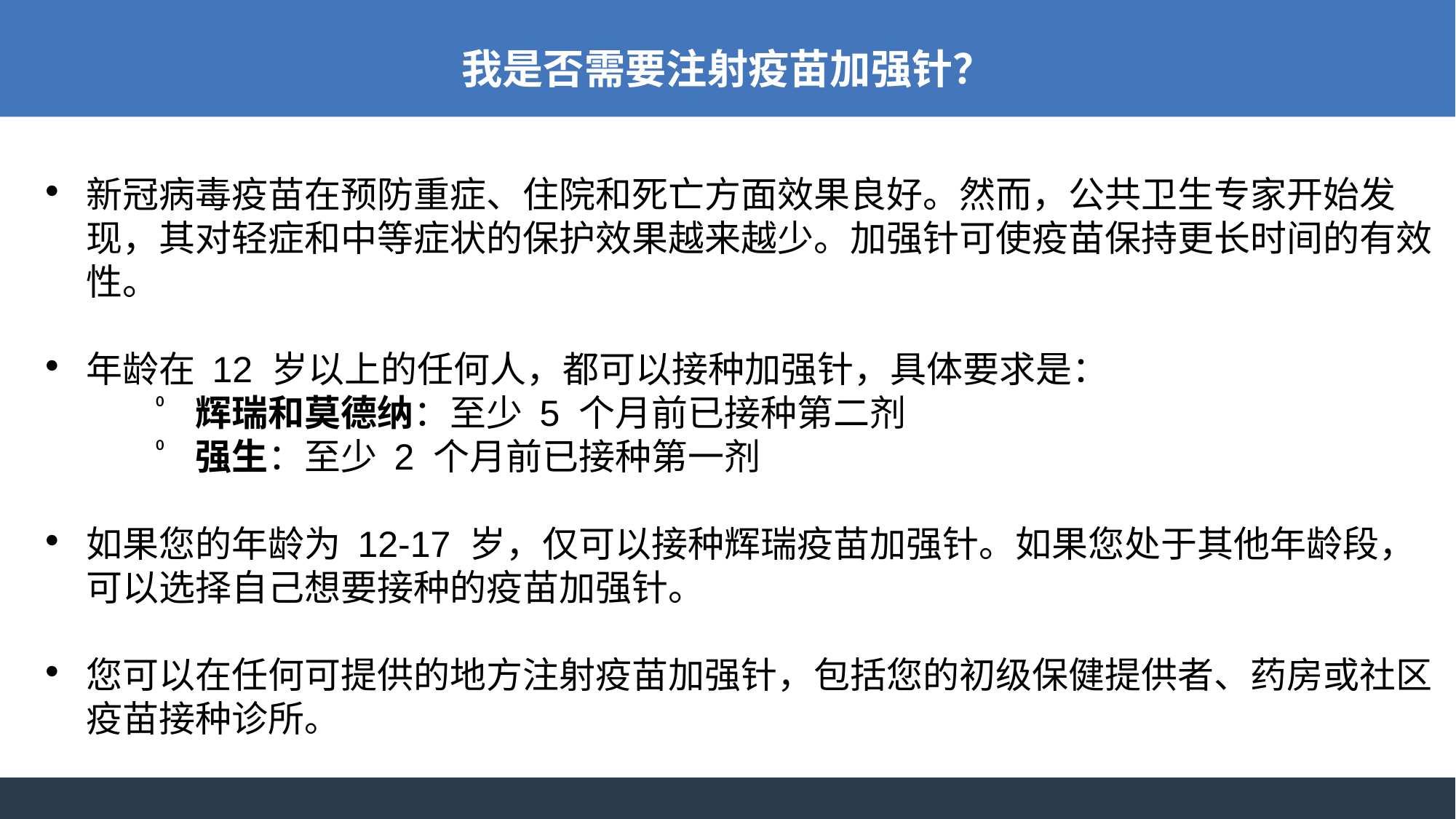

我是否需要注射疫苗加强针？
新冠病毒疫苗在预防重症、住院和死亡方面效果良好。然而，公共卫生专家开始发现，其对轻症和中等症状的保护效果越来越少。加强针可使疫苗保持更长时间的有效性。
年龄在 12 岁以上的任何人，都可以接种加强针，具体要求是：
辉瑞和莫德纳：至少 5 个月前已接种第二剂
强生：至少 2 个月前已接种第一剂

如果您的年龄为 12-17 岁，仅可以接种辉瑞疫苗加强针。如果您处于其他年龄段，可以选择自己想要接种的疫苗加强针。

您可以在任何可提供的地方注射疫苗加强针，包括您的初级保健提供者、药房或社区疫苗接种诊所。